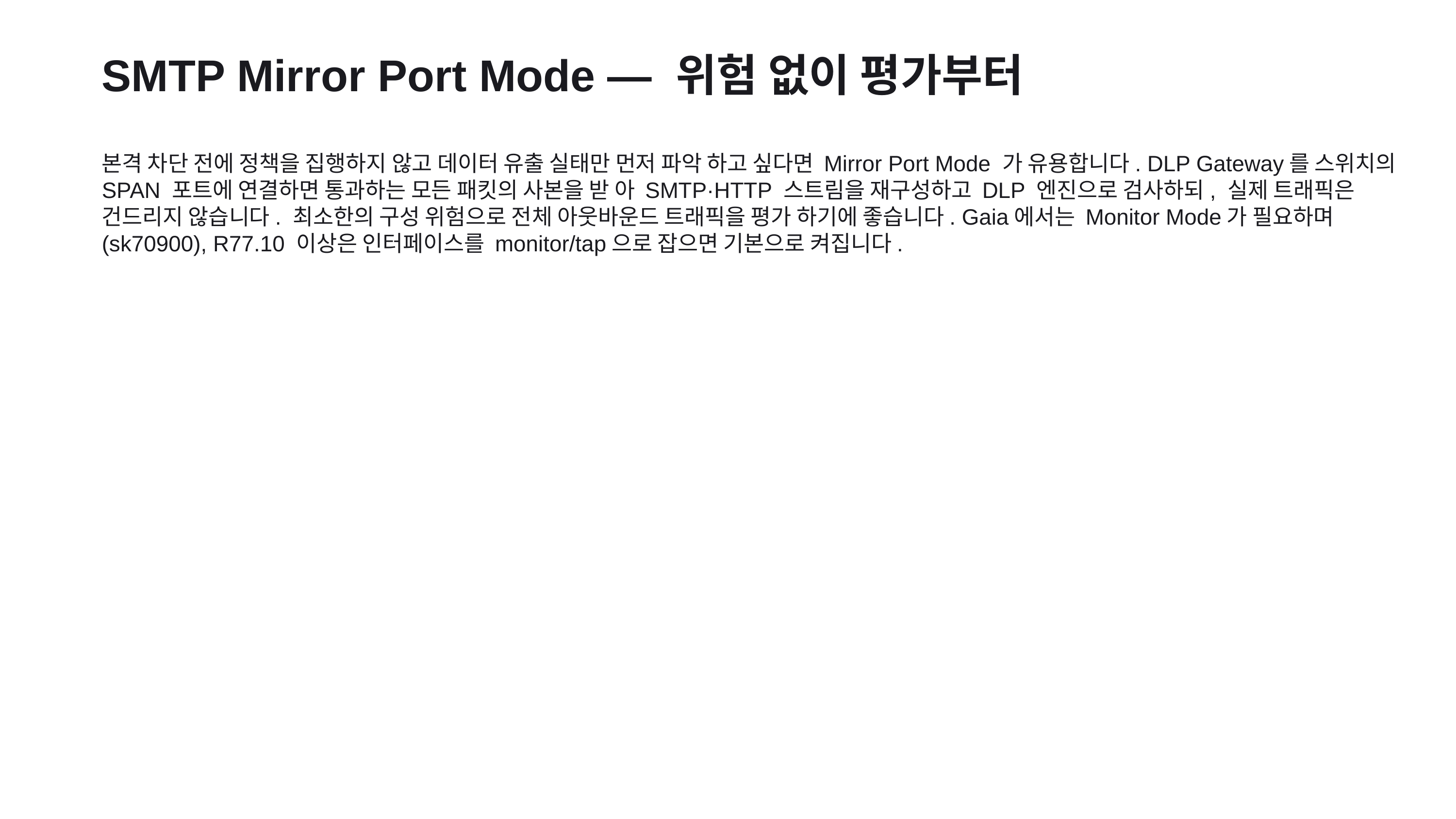

SMTP Mirror Port Mode — 위험 없이 평가부터
본격 차단 전에 정책을 집행하지 않고 데이터 유출 실태만 먼저 파악 하고 싶다면 Mirror Port Mode 가 유용합니다. DLP Gateway를 스위치의 SPAN 포트에 연결하면 통과하는 모든 패킷의 사본을 받 아 SMTP·HTTP 스트림을 재구성하고 DLP 엔진으로 검사하되, 실제 트래픽은 건드리지 않습니다. 최소한의 구성 위험으로 전체 아웃바운드 트래픽을 평가 하기에 좋습니다. Gaia에서는 Monitor Mode가 필요하며(sk70900), R77.10 이상은 인터페이스를 monitor/tap으로 잡으면 기본으로 켜집니다.